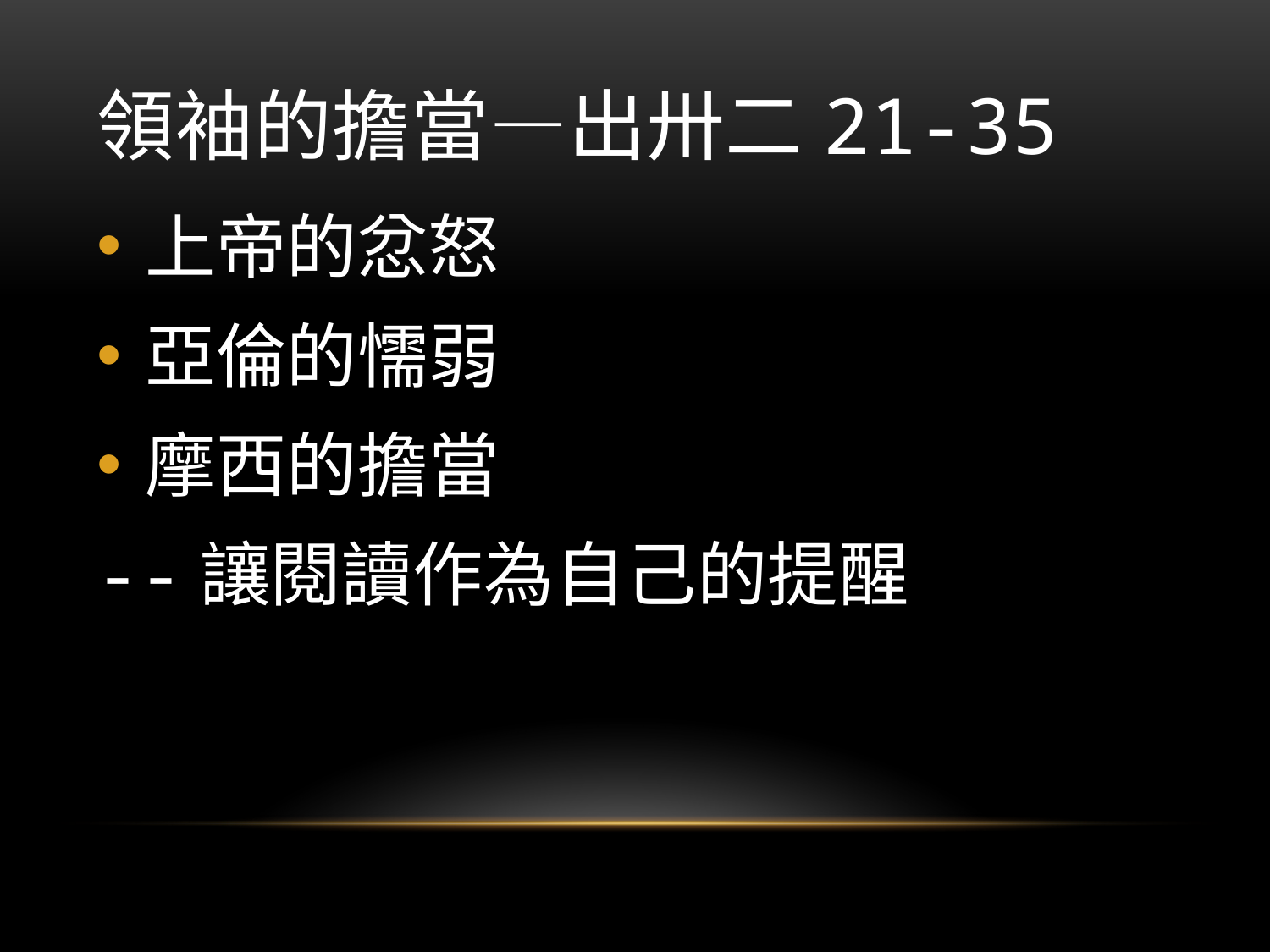

# 領袖的擔當—出卅二21-35
上帝的忿怒
亞倫的懦弱
摩西的擔當
--讓閱讀作為自己的提醒